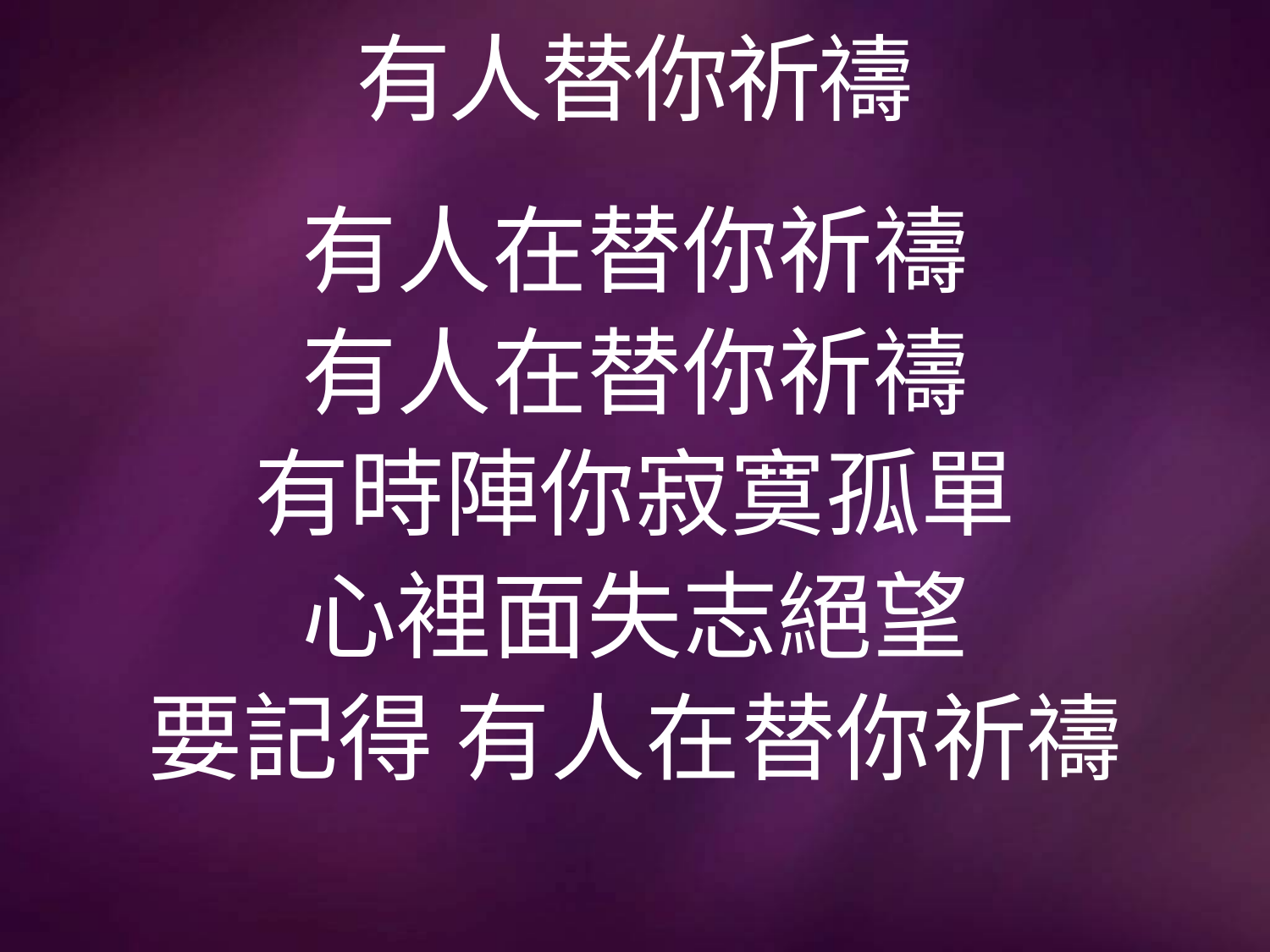

# 有人替你祈禱
有人在替你祈禱
有人在替你祈禱
有時陣你寂寞孤單
心裡面失志絕望
要記得 有人在替你祈禱